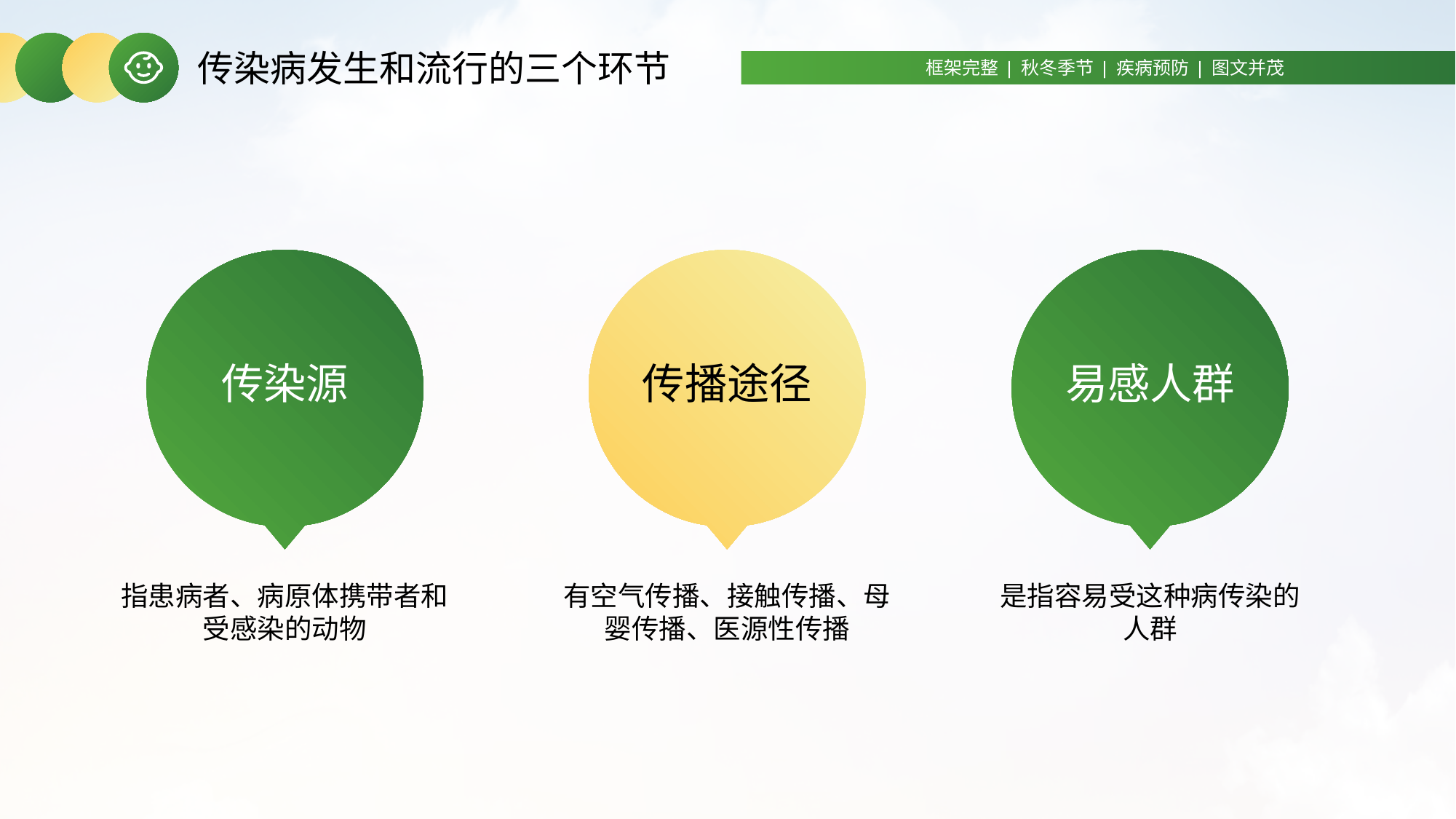

传染病发生和流行的三个环节
框架完整 | 秋冬季节 | 疾病预防 | 图文并茂

传染源

传播途径

易感人群
是指容易受这种病传染的人群
指患病者、病原体携带者和受感染的动物
有空气传播、接触传播、母婴传播、医源性传播